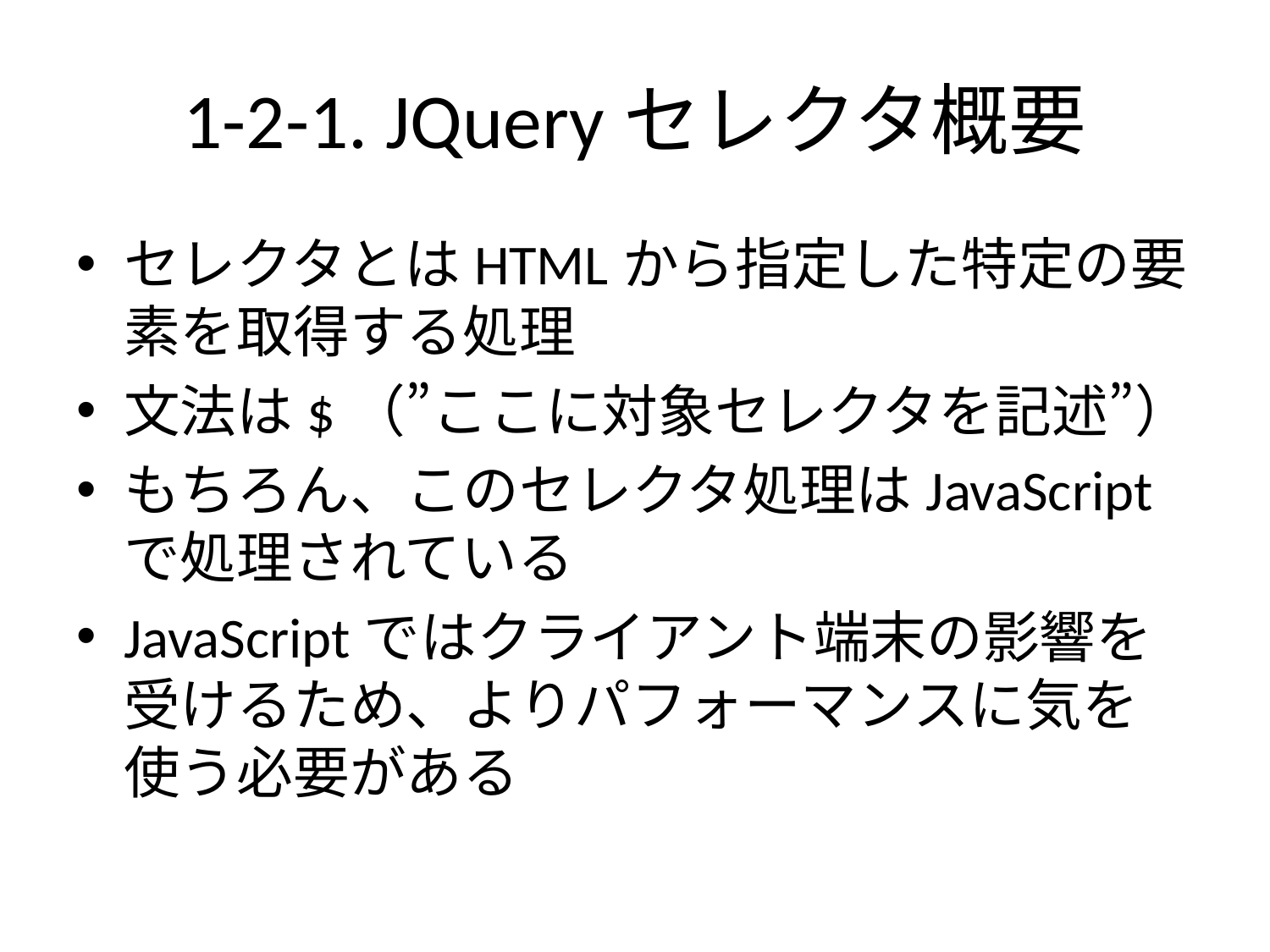

# 1-2-1. JQueryセレクタ概要
セレクタとはHTMLから指定した特定の要素を取得する処理
文法は$（”ここに対象セレクタを記述”）
もちろん、このセレクタ処理はJavaScriptで処理されている
JavaScriptではクライアント端末の影響を受けるため、よりパフォーマンスに気を使う必要がある